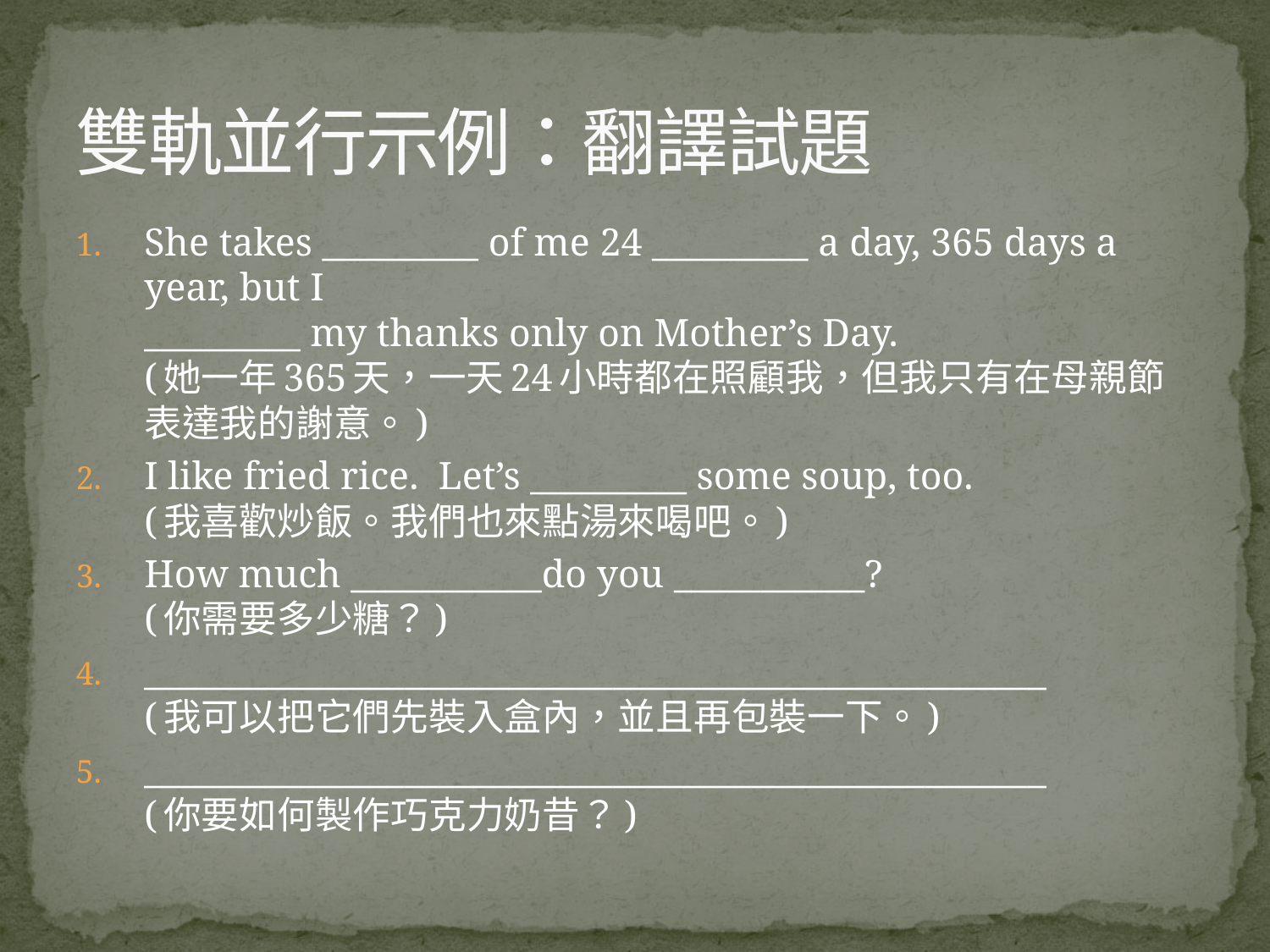

# 雙軌並行示例：翻譯試題
She takes _________ of me 24 _________ a day, 365 days a year, but I
_________ my thanks only on Mother’s Day.
(她一年365天，一天24小時都在照顧我，但我只有在母親節表達我的謝意。)
I like fried rice.  Let’s _________ some soup, too.
(我喜歡炒飯。我們也來點湯來喝吧。)
How much ___________do you ___________?
(你需要多少糖？)
____________________________________________________
(我可以把它們先裝入盒內，並且再包裝一下。)
____________________________________________________
(你要如何製作巧克力奶昔？)